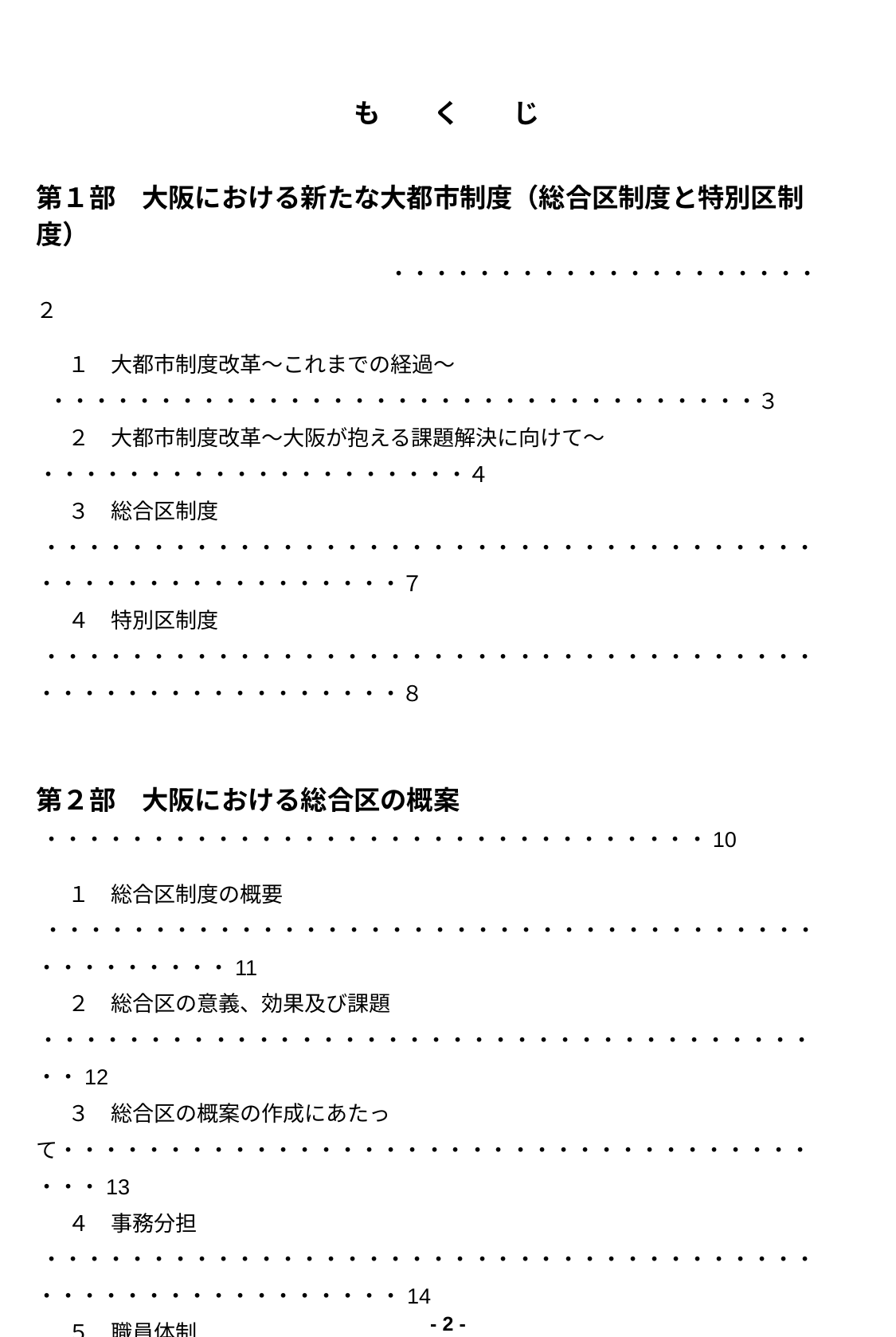

も　　く　　じ

第１部　大阪における新たな大都市制度（総合区制度と特別区制度）
                                                                         ・・・・・・・・・・・・・・・・・・・・２

 　１　大都市制度改革～これまでの経過～　・・・・・・・・・・・・・・・・・・・・・・・・・・・・・・・・・３
 　２　大都市制度改革～大阪が抱える課題解決に向けて～ ・・・・・・・・・・・・・・・・・・・・４
 　３　総合区制度 ・・・・・・・・・・・・・・・・・・・・・・・・・・・・・・・・・・・・・・・・・・・・・・・・・・・・・７
 　４　特別区制度 ・・・・・・・・・・・・・・・・・・・・・・・・・・・・・・・・・・・・・・・・・・・・・・・・・・・・・８

第２部　大阪における総合区の概案 ・・・・・・・・・・・・・・・・・・・・・・・・・・・・・・・10

 　１　総合区制度の概要   ・・・・・・・・・・・・・・・・・・・・・・・・・・・・・・・・・・・・・・・・・・・・・11
 　２　総合区の意義、効果及び課題 ・・・・・・・・・・・・・・・・・・・・・・・・・・・・・・・・・・・・・・12
 　３　総合区の概案の作成にあたって・・・・・・・・・・・・・・・・・・・・・・・・・・・・・・・・・・・・・・13
 　４　事務分担　 ・・・・・・・・・・・・・・・・・・・・・・・・・・・・・・・・・・・・・・・・・・・・・・・・・・・・・14
 　５　職員体制　 ・・・・・・・・・・・・・・・・・・・・・・・・・・・・・・・・・・・・・・・・・・・・・・・・・・・・・15
 　６　総合区の３つの概案 　・・・・・・・・・・・・・・・・・・・・・・・・・・・・・・・・・・・・・・・・・・・・16
 　７　総合区の概案　Ａ案　～現行事務＋限定事務～　・・・・・・・・・・・・・・・・・・・・・17
 　８　総合区の概案　Ｂ案　～一般市並み事務～ ・・・・・・・・・・・・・・・・・・・・・・・・・・19
 　９　総合区の概案　Ｃ案　～中核市並み事務～ ・・・・・・・・・・・・・・・・・・・・・・・・・・21
 　10　今後の検討事項 ・・・・・・・・・・・・・・・・・・・・・・・・・・・・・・・・・・・・・・・・・・・・・・・・23
　 11　総合区（案）のとりまとめに向けて・・・・・・・・・・・・・・・・・・・・・・・・・・・・・・・・・・・23
　　　　 総合区関係　参考資料・・・・・・・・・・・・・・・・・・・・・・・・・・・・・・・・・・・・・・・・・・・24

第3部　特別区制度 ・・・・・・・・・・・・・・・・・・・・・・・・・・・・・・・・・・・・・・・・・・・・・・・30

 　１　特別区制度の概要  ・・・・・・・・・・・・・・・・・・・・・・・・・・・・・・・・・・・・・・・・・・・・・・31
 　２　特別区設置のイメージ　・・・・・・・・・・・・・・・・・・・・・・・・・・・・・・・・・・・・・・・・・・・・32
 　３　特別区設置法で定められた検討事項　・・・・・・・・・・・・・・・・・・・・・・・・・・・・・・・・33
　　　　特別区関係　参考資料 ・・・・・・・・・・・・・・・・・・・・・・・・・・・・・・・・・・・・・・・・・・・35

- 2 -